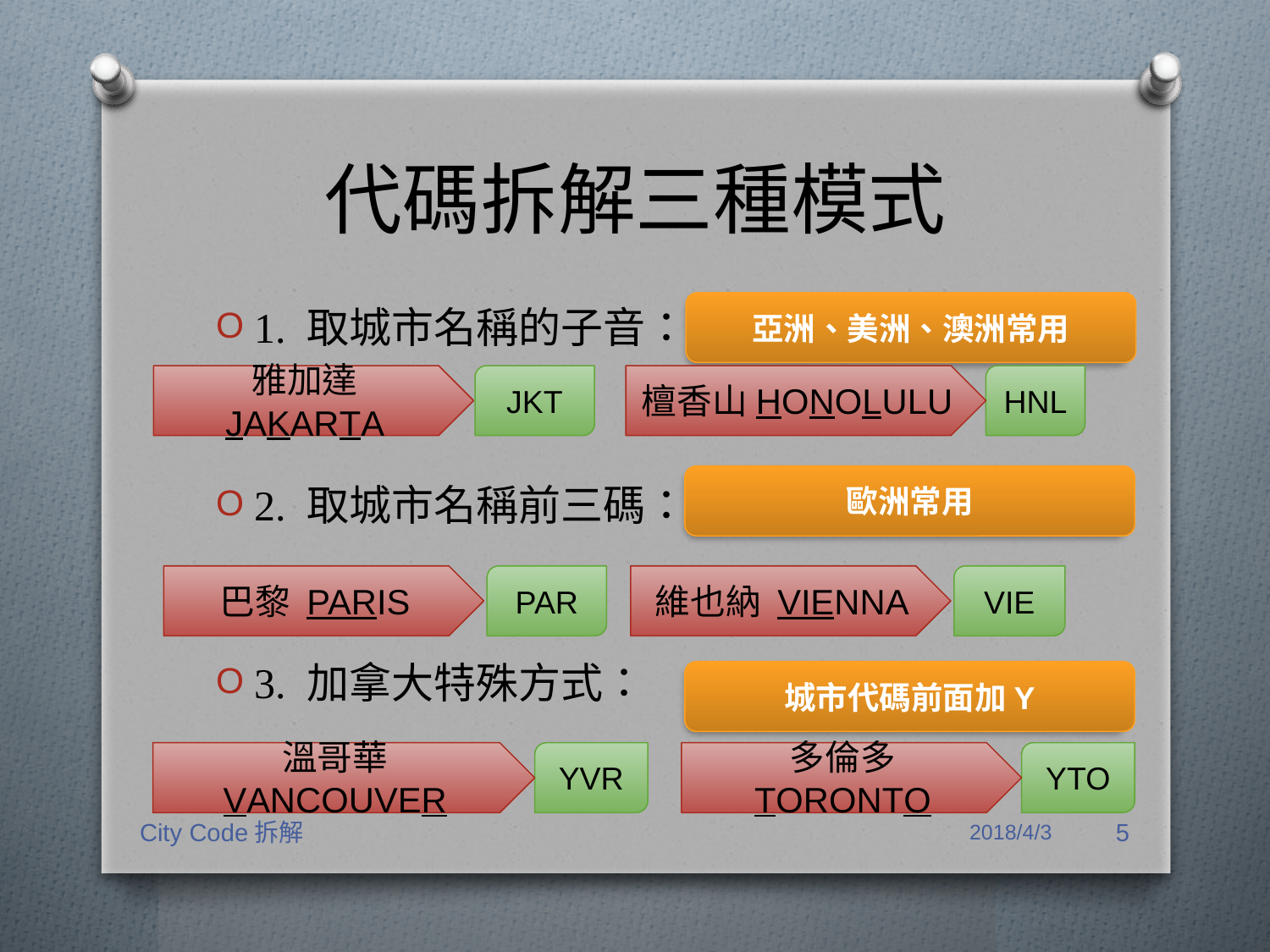

# 代碼拆解三種模式
亞洲、美洲、澳洲常用
1. 取城市名稱的子音：

2. 取城市名稱前三碼：

3. 加拿大特殊方式：

雅加達 JAKARTA
JKT
檀香山HONOLULU
HNL
歐洲常用
巴黎 PARIS
PAR
維也納 VIENNA
VIE
城市代碼前面加Y
YTO
溫哥華 VANCOUVER
YVR
多倫多 TORONTO
City Code拆解
2018/4/3
5